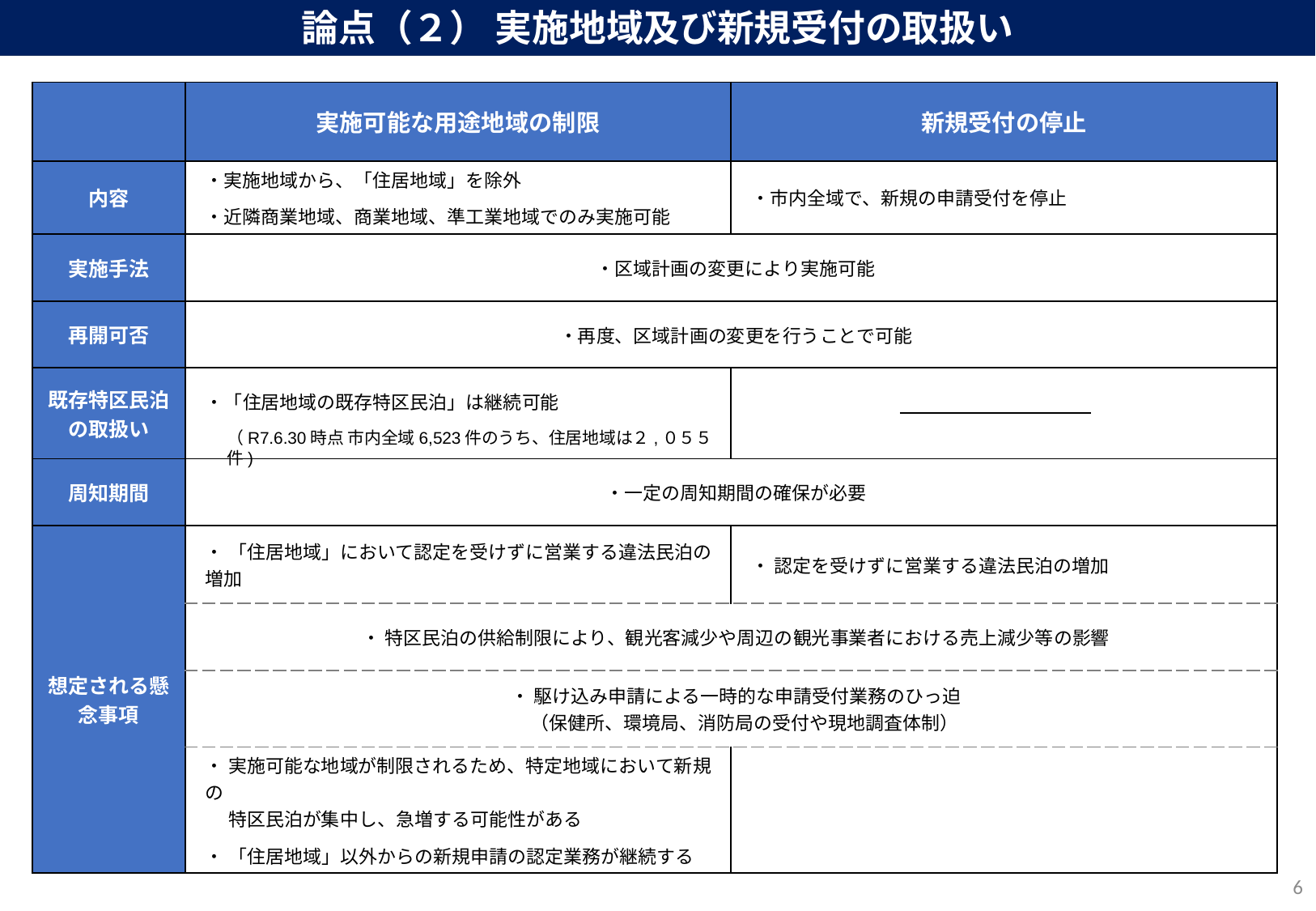

論点（２） 実施地域及び新規受付の取扱い
|  | 実施可能な用途地域の制限 | 新規受付の停止 |
| --- | --- | --- |
| 内容 | ・実施地域から、「住居地域」を除外 ・近隣商業地域、商業地域、準工業地域でのみ実施可能 | ・市内全域で、新規の申請受付を停止 |
| 実施手法 | ・区域計画の変更により実施可能 |  |
| 再開可否 | ・再度、区域計画の変更を行うことで可能 |  |
| 既存特区民泊の取扱い | ・「住居地域の既存特区民泊」は継続可能 |  |
| 周知期間 | ・一定の周知期間の確保が必要 |  |
| 想定される懸念事項 | ・ 「住居地域」において認定を受けずに営業する違法民泊の増加 | ・ 認定を受けずに営業する違法民泊の増加 |
|  | ・ 特区民泊の供給制限により、観光客減少や周辺の観光事業者における売上減少等の影響 |  |
|  | ・ 駆け込み申請による一時的な申請受付業務のひっ迫 　 （保健所、環境局、消防局の受付や現地調査体制） |  |
|  | ・ 実施可能な地域が制限されるため、特定地域において新規の 　 特区民泊が集中し、急増する可能性がある ・ 「住居地域」以外からの新規申請の認定業務が継続する |  |
（R7.6.30時点 市内全域6,523件のうち、住居地域は２,０５５件)
6